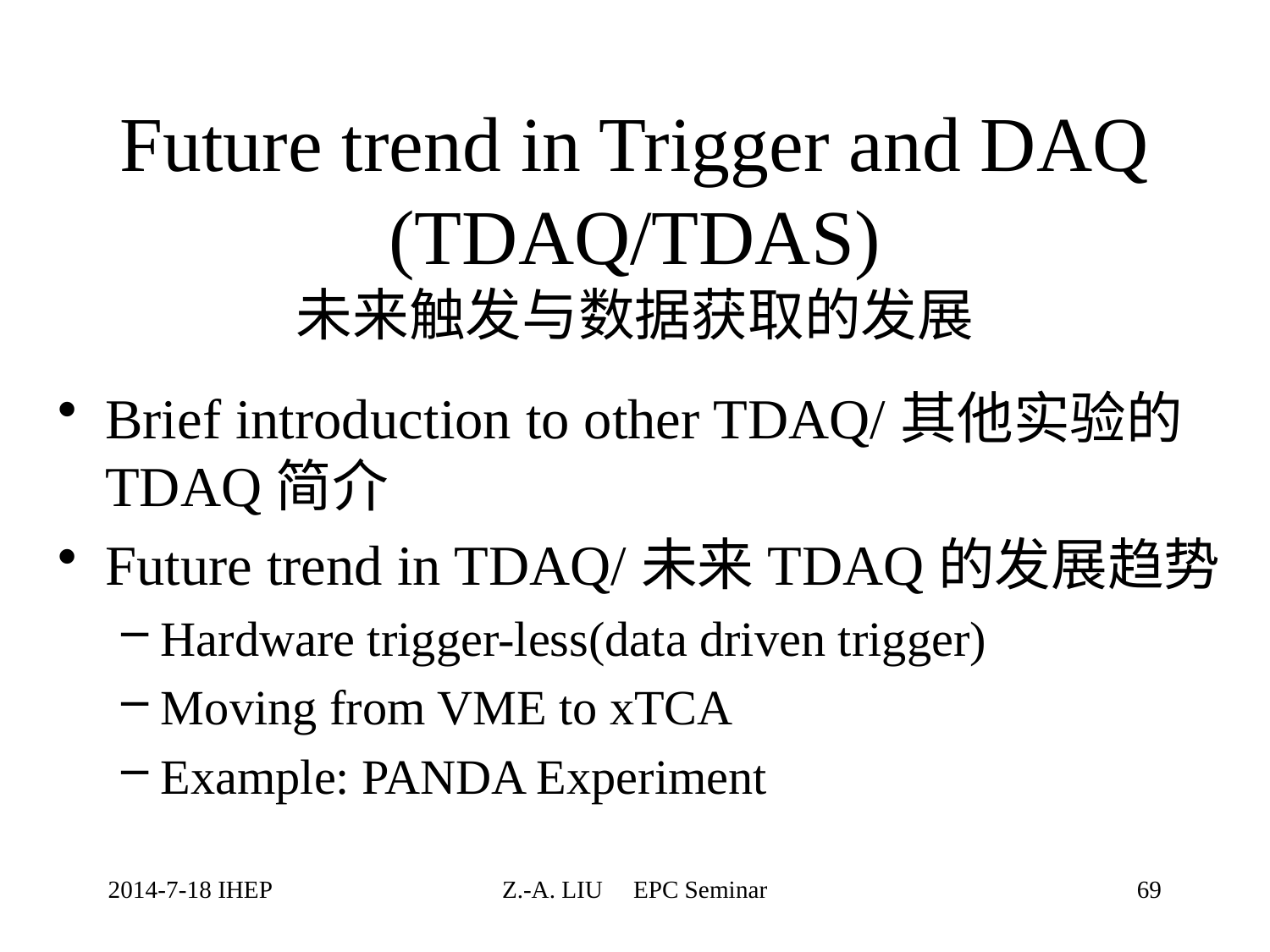

# Future trend in Trigger and DAQ (TDAQ/TDAS) 未来触发与数据获取的发展
Brief introduction to other TDAQ/其他实验的TDAQ简介
Future trend in TDAQ/未来TDAQ的发展趋势
Hardware trigger-less(data driven trigger)
Moving from VME to xTCA
Example: PANDA Experiment
2014-7-18 IHEP
Z.-A. LIU     EPC Seminar
69